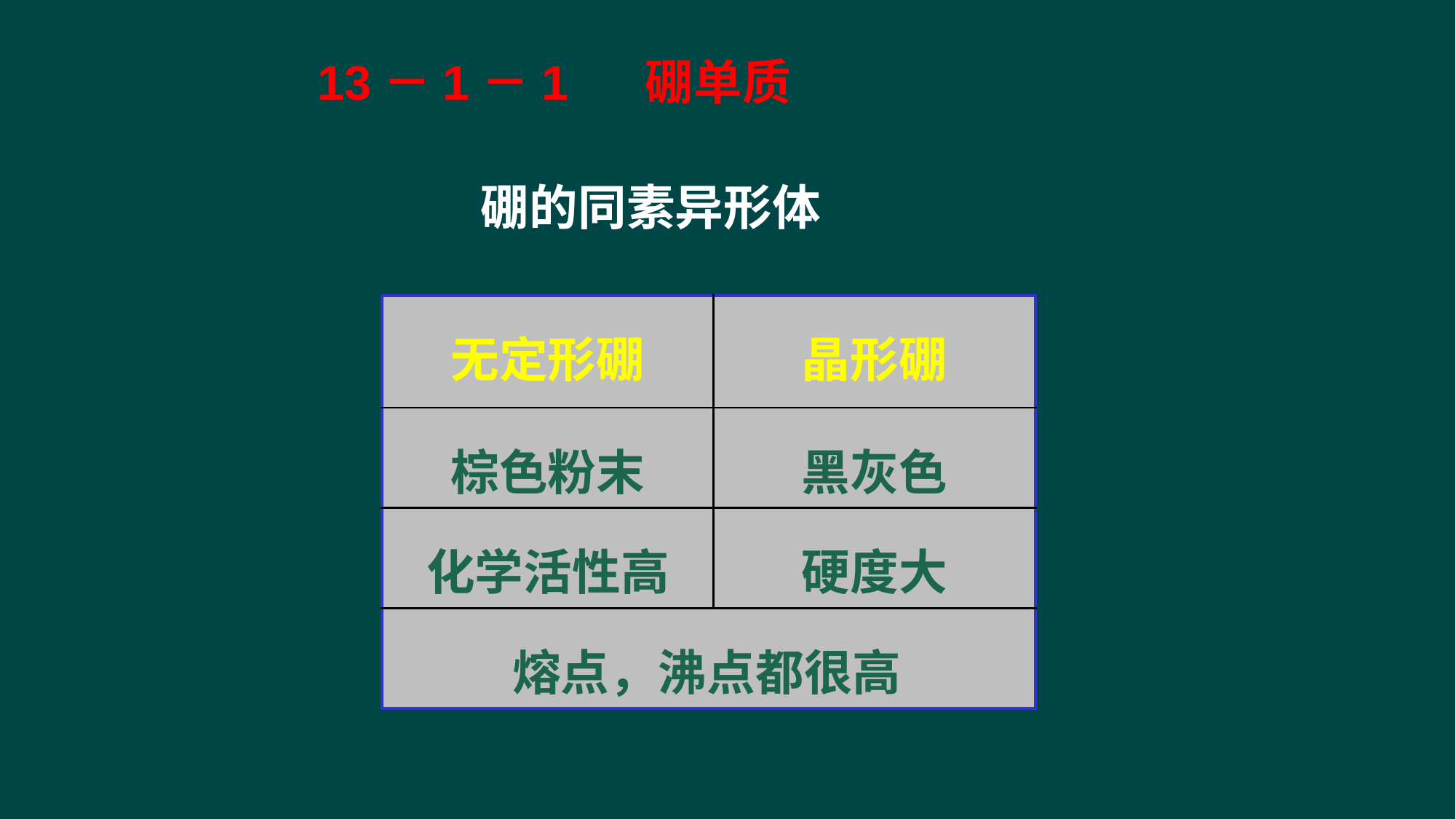

13－1－1	硼单质

硼的同素异形体
| 无定形硼 | 晶形硼 |
| --- | --- |
| 棕色粉末 | 黑灰色 |
| 化学活性高 | 硬度大 |
| 熔点，沸点都很高 |  |